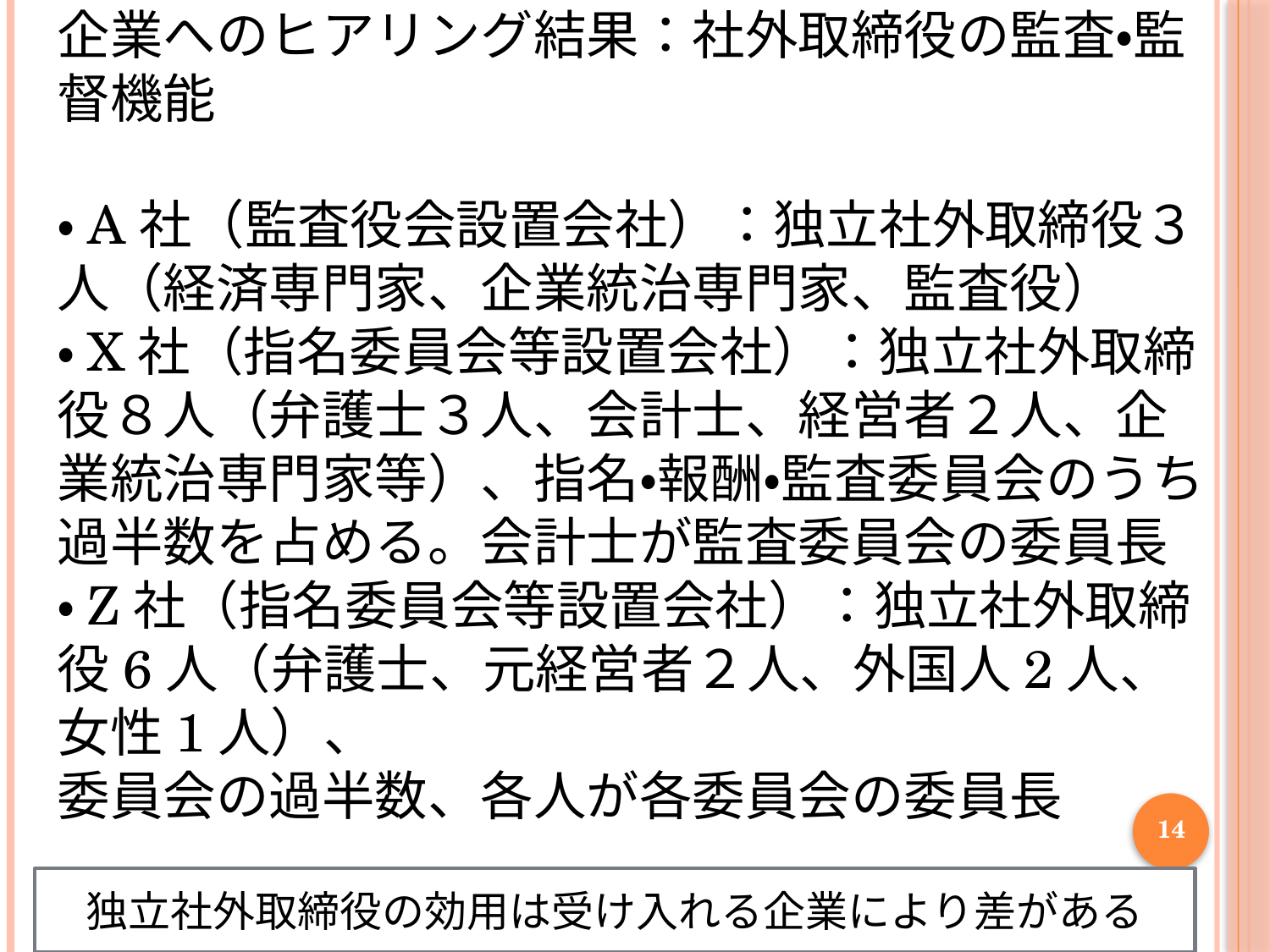

# 企業へのヒアリング結果：社外取締役の監査・監督機能 ・A社（監査役会設置会社）：独立社外取締役３人（経済専門家、企業統治専門家、監査役） ・X社（指名委員会等設置会社）：独立社外取締役８人（弁護士３人、会計士、経営者２人、企業統治専門家等）、指名・報酬・監査委員会のうち過半数を占める。会計士が監査委員会の委員長 ・Z社（指名委員会等設置会社）：独立社外取締役6人（弁護士、元経営者２人、外国人2人、女性1人）、 委員会の過半数、各人が各委員会の委員長
14
独立社外取締役の効用は受け入れる企業により差がある